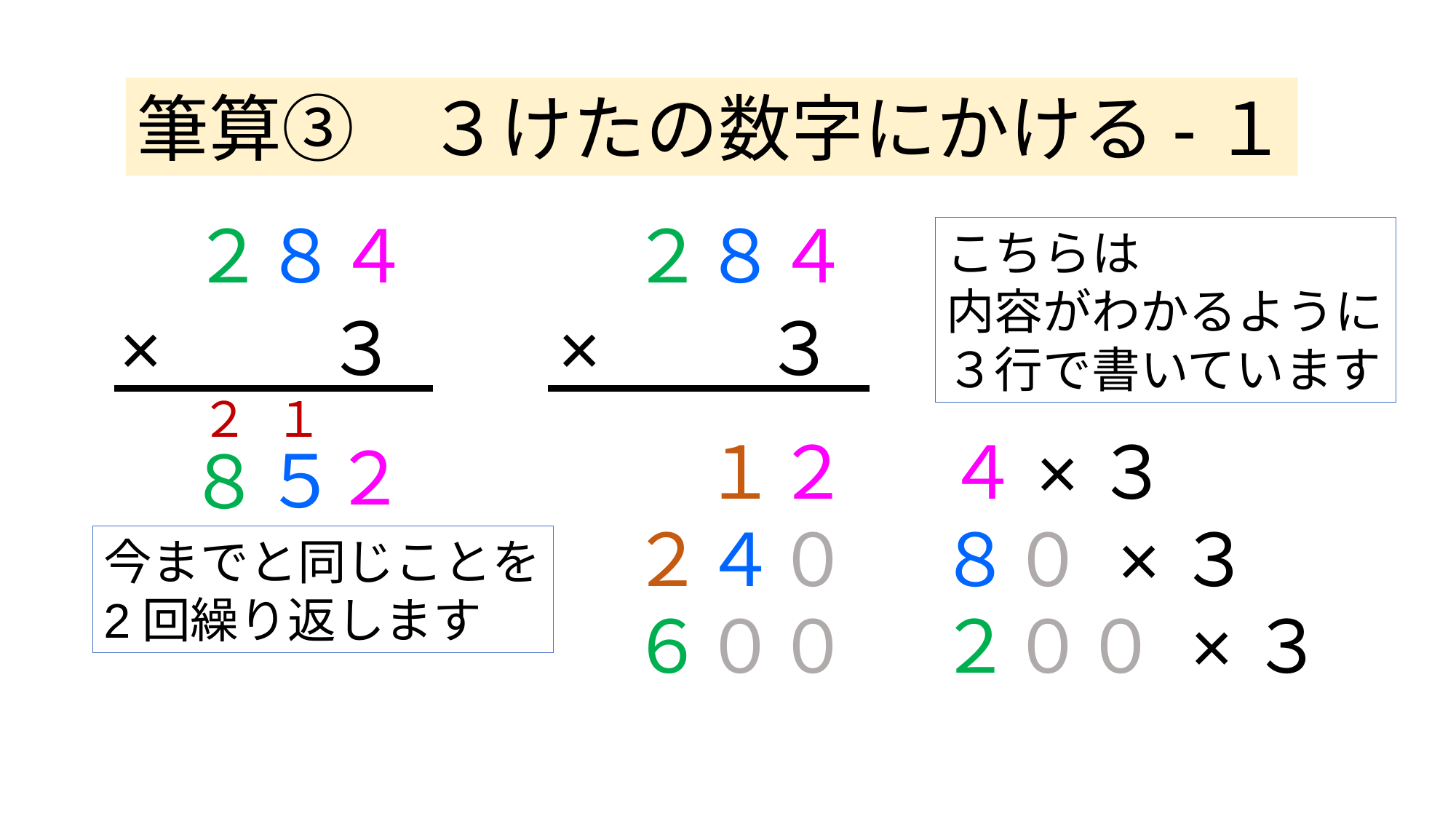

筆算③　３けたの数字にかける-１
２８４
２８４
こちらは
内容がわかるように３行で書いています
×　　３
×　　３
２
１
１２
４×３
２
５
８
２４０
８０ ×３
今までと同じことを2回繰り返します
６００
２００ ×３